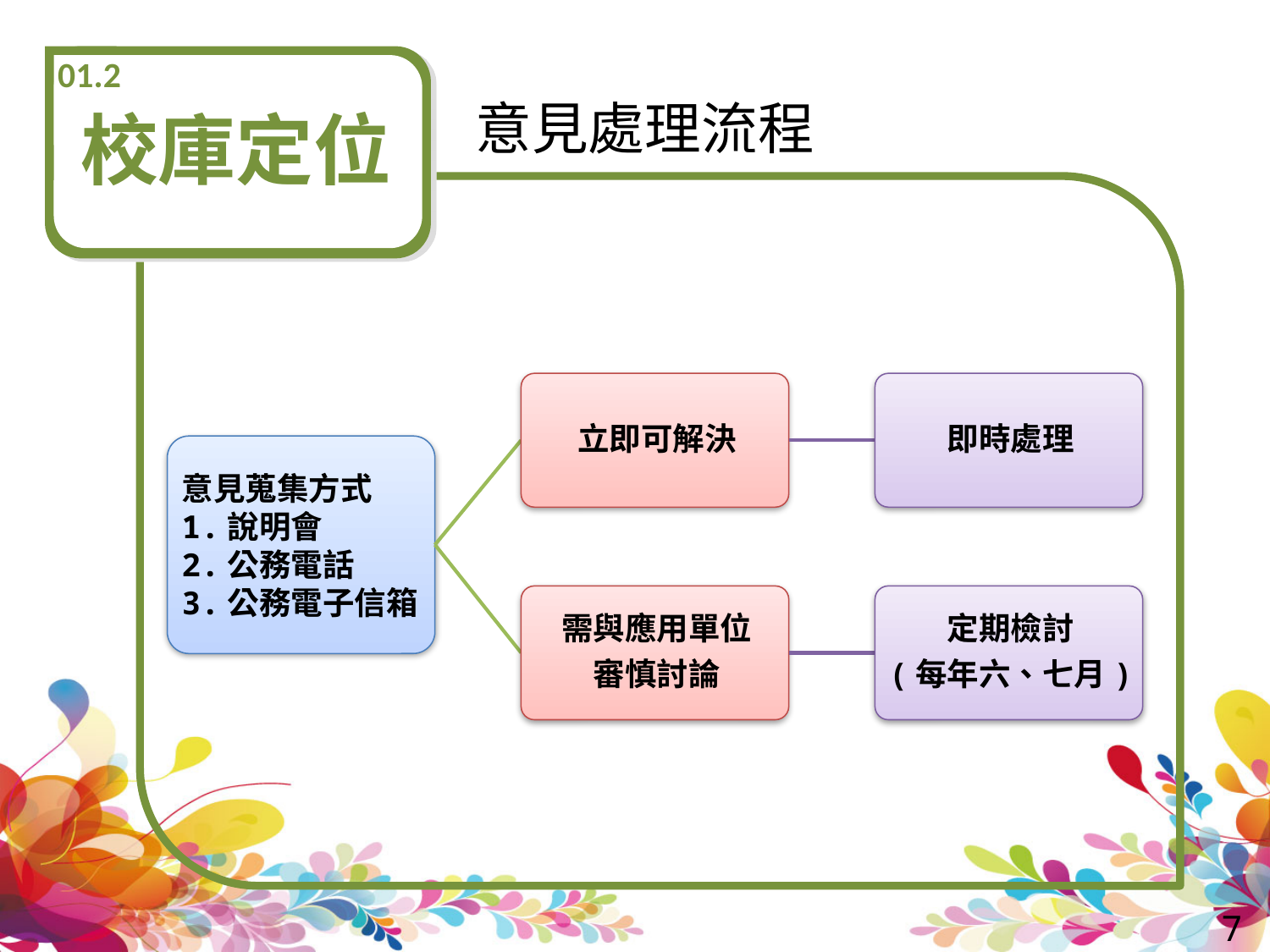

01.2
# 意見處理流程

校庫定位

意見蒐集方式
1.說明會
2.公務電話
3.公務電子信箱

立即可解決

即時處理

需與應用單位
審慎討論

定期檢討
(每年六、七月)
7